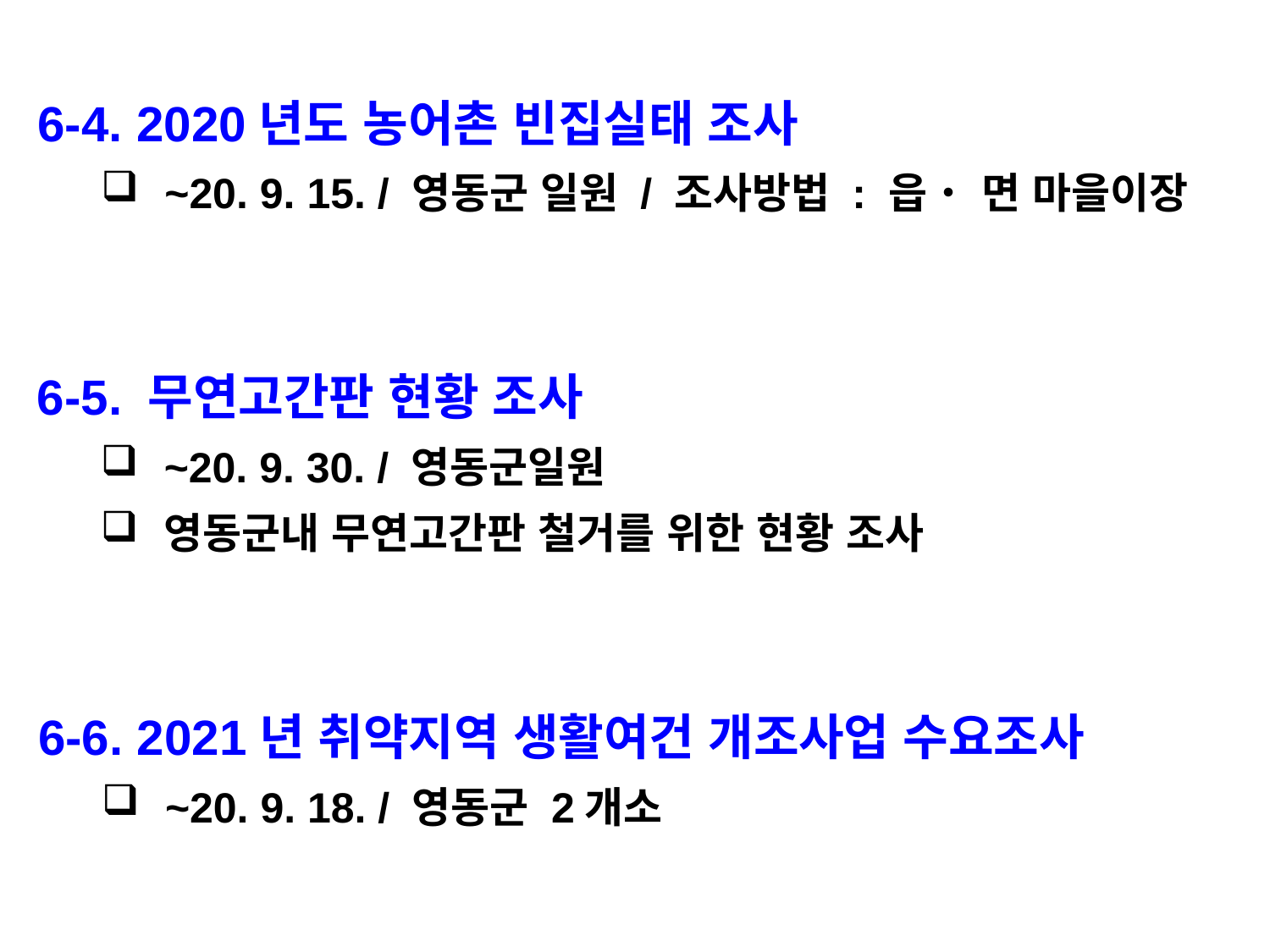

6-4. 2020년도 농어촌 빈집실태 조사
~20. 9. 15. / 영동군 일원 / 조사방법 : 읍‧ 면 마을이장
6-5. 무연고간판 현황 조사
~20. 9. 30. / 영동군일원
영동군내 무연고간판 철거를 위한 현황 조사
6-6. 2021년 취약지역 생활여건 개조사업 수요조사
~20. 9. 18. / 영동군 2개소